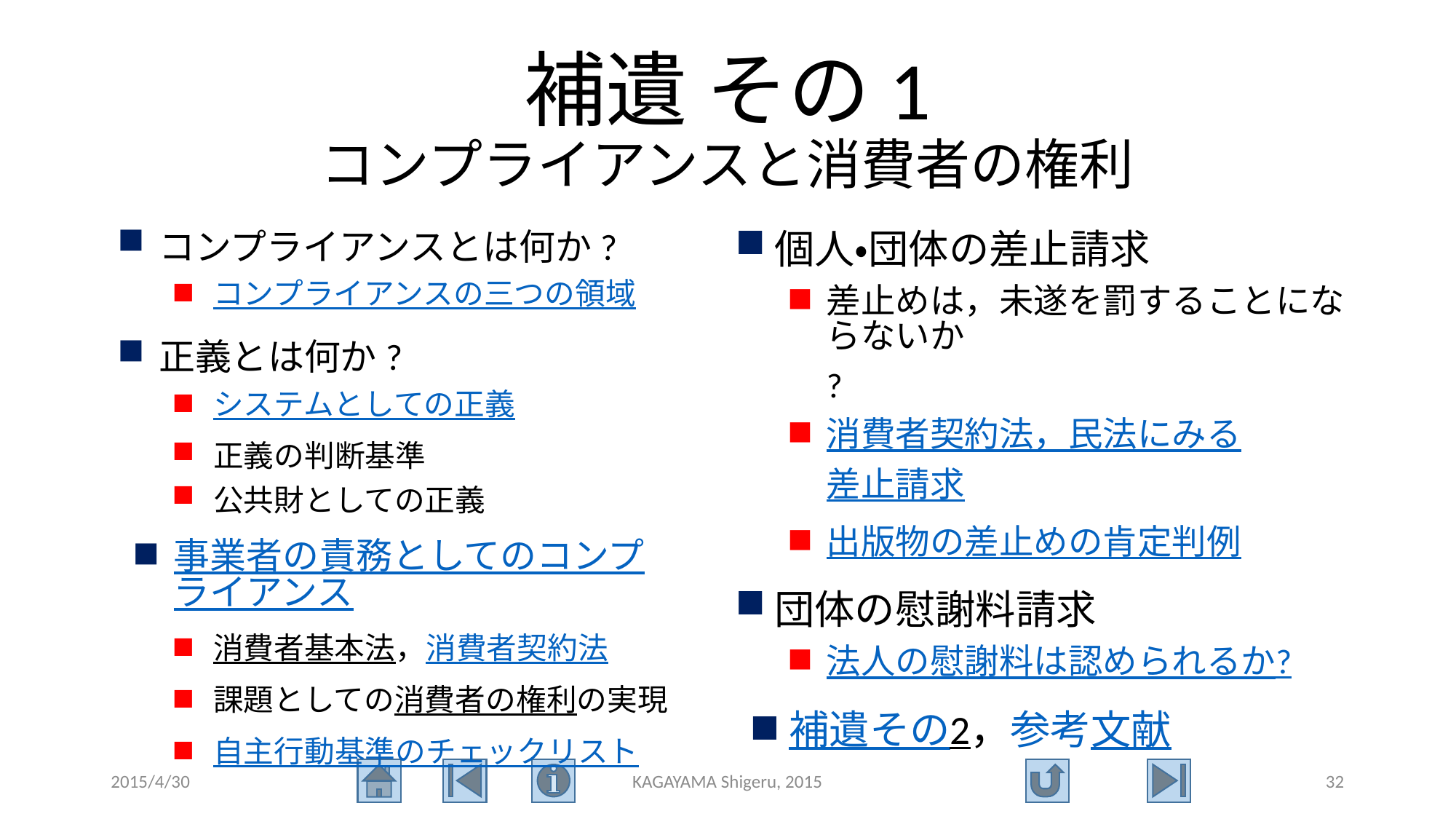

# 補遺 その1 コンプライアンスと消費者の権利
コンプライアンスとは何か?
コンプライアンスの三つの領域
正義とは何か?
システムとしての正義
正義の判断基準
公共財としての正義
事業者の責務としてのコンプライアンス
消費者基本法，消費者契約法
課題としての消費者の権利の実現
自主行動基準のチェックリスト
個人・団体の差止請求
差止めは，未遂を罰することにならないか?
消費者契約法，民法にみる差止請求
出版物の差止めの肯定判例
団体の慰謝料請求
法人の慰謝料は認められるか?
補遺その2，参考文献

2015/4/30
KAGAYAMA Shigeru, 2015
32